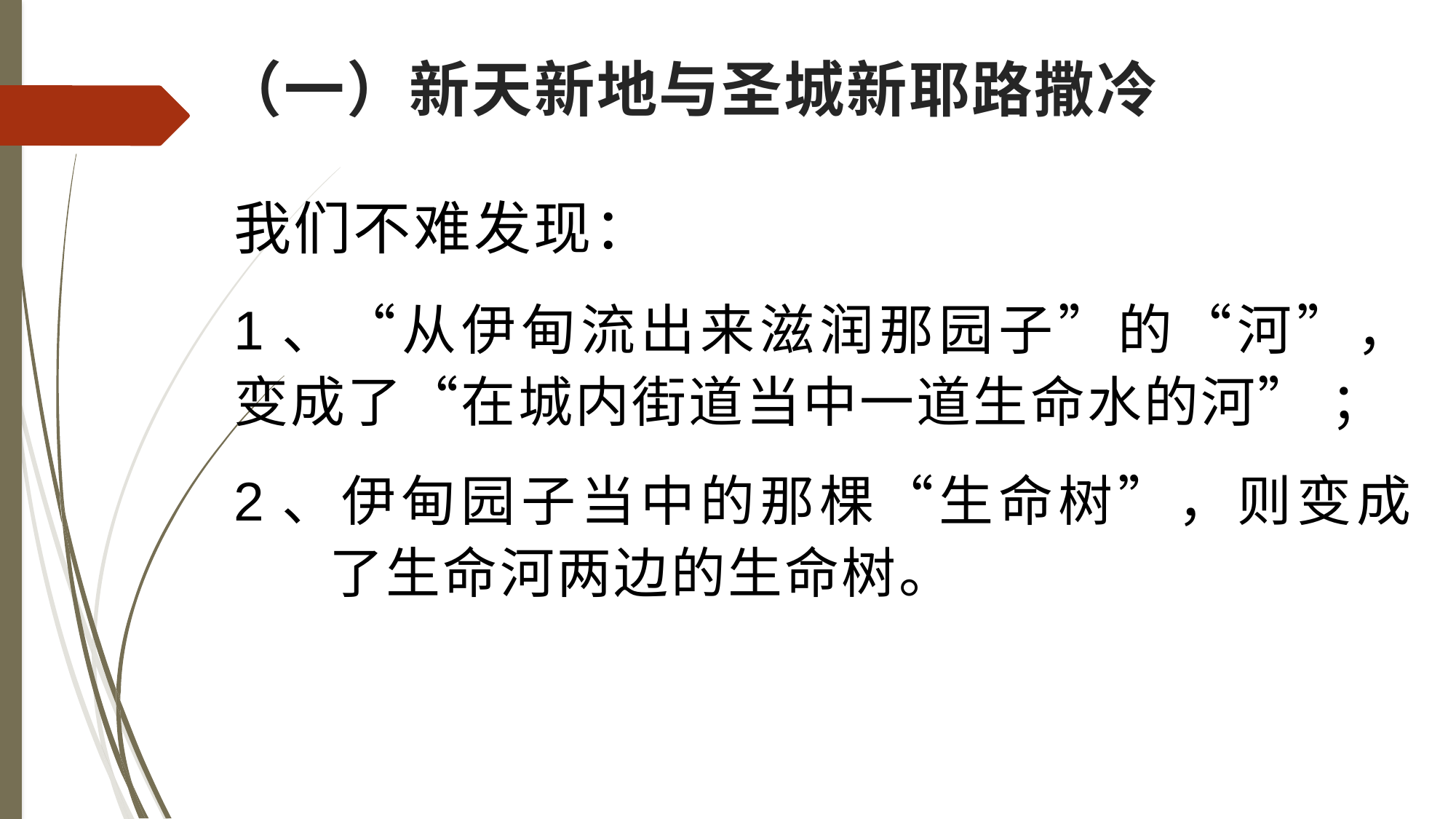

# （一）新天新地与圣城新耶路撒冷
我们不难发现：
1、“从伊甸流出来滋润那园子”的“河”，变成了“在城内街道当中一道生命水的河” ；
2、伊甸园子当中的那棵“生命树”，则变成了生命河两边的生命树。